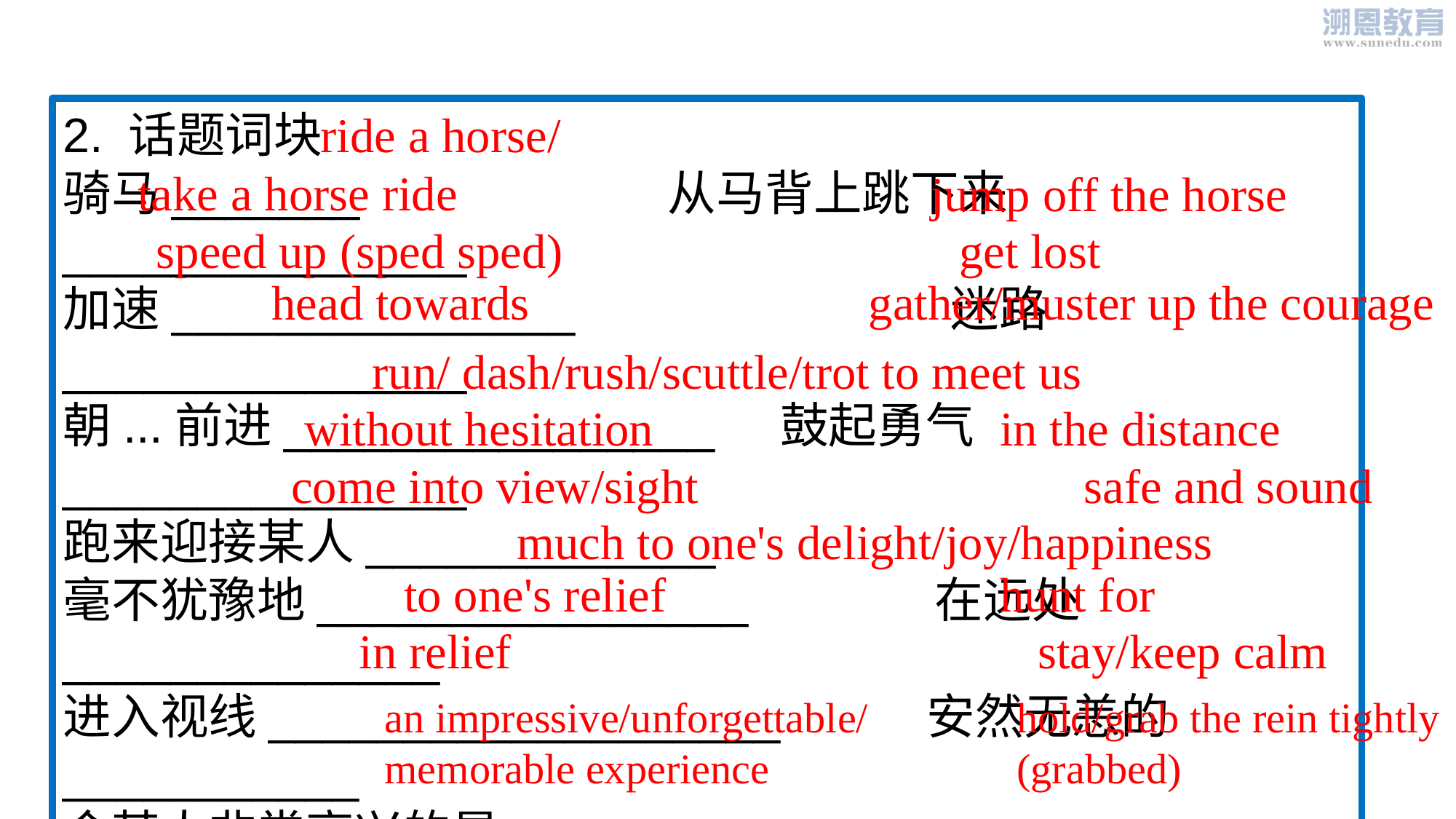

2. 话题词块骑马_______                      从马背上跳下来_______________加速_______________                           迷路_______________ 朝...前进________________    鼓起勇气_______________
跑来迎接某人_____________毫不犹豫地________________             在远处______________进入视线___________________          安然无恙的___________令某人非常高兴的是____________
令某人庆幸的是________                    追猎_________________                  如释重负地___________                     保持冷静____________影响深刻的经历________________   握紧缰绳____________
               ride a horse/
take a horse ride
jump off the horse
speed up (sped sped)
get lost
head towards
gather/muster up the courage
run/ dash/rush/scuttle/trot to meet us
without hesitation
in the distance
come into view/sight
safe and sound
much to one's delight/joy/happiness
to one's relief
hunt for
in relief
stay/keep calm
an impressive/unforgettable/ memorable experience
hold/grab the rein tightly
(grabbed)